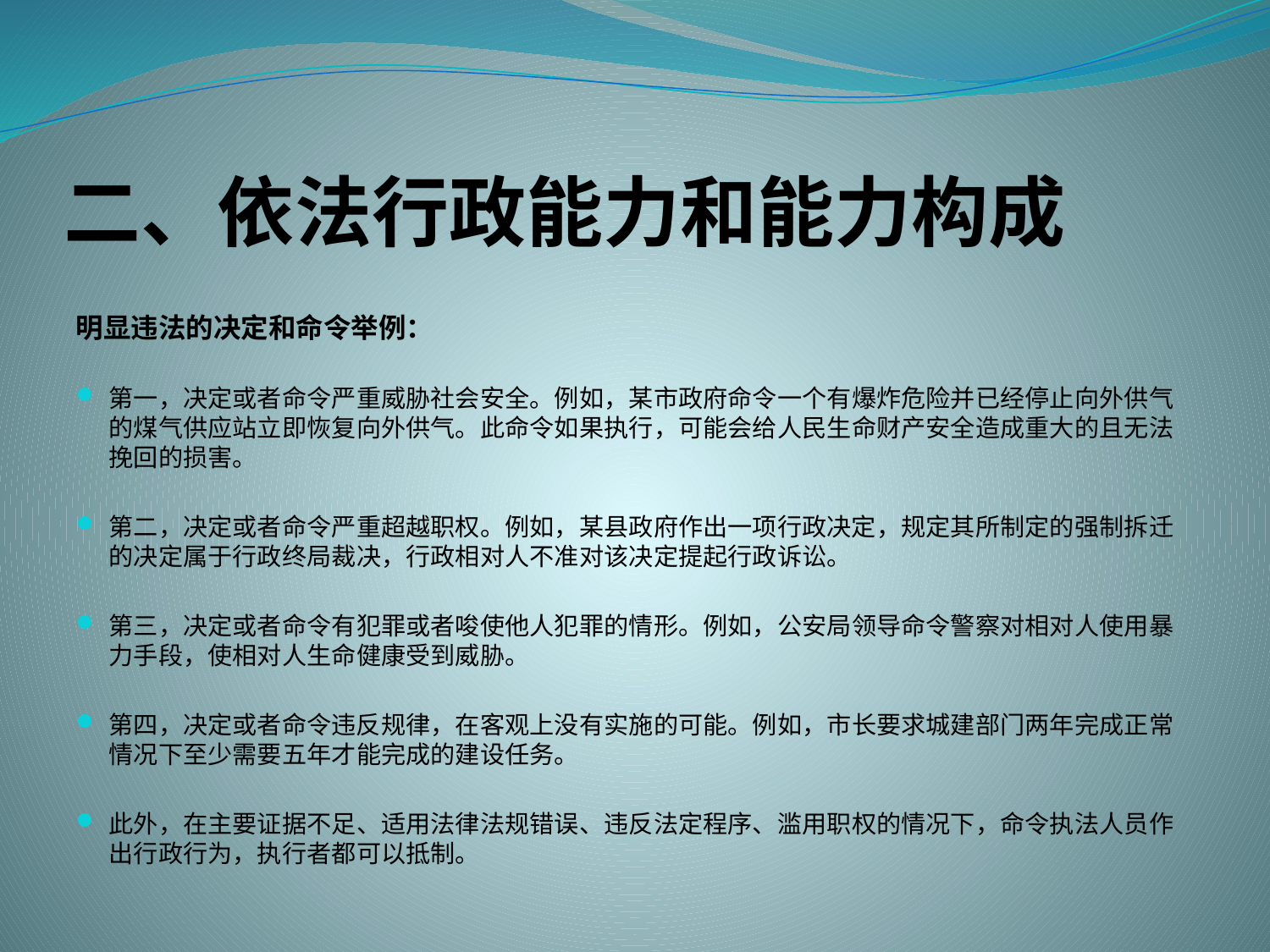

# 二、依法行政能力和能力构成

明显违法的决定和命令举例：

第一，决定或者命令严重威胁社会安全。例如，某市政府命令一个有爆炸危险并已经停止向外供气的煤气供应站立即恢复向外供气。此命令如果执行，可能会给人民生命财产安全造成重大的且无法挽回的损害。

第二，决定或者命令严重超越职权。例如，某县政府作出一项行政决定，规定其所制定的强制拆迁的决定属于行政终局裁决，行政相对人不准对该决定提起行政诉讼。

第三，决定或者命令有犯罪或者唆使他人犯罪的情形。例如，公安局领导命令警察对相对人使用暴力手段，使相对人生命健康受到威胁。

第四，决定或者命令违反规律，在客观上没有实施的可能。例如，市长要求城建部门两年完成正常情况下至少需要五年才能完成的建设任务。

此外，在主要证据不足、适用法律法规错误、违反法定程序、滥用职权的情况下，命令执法人员作出行政行为，执行者都可以抵制。